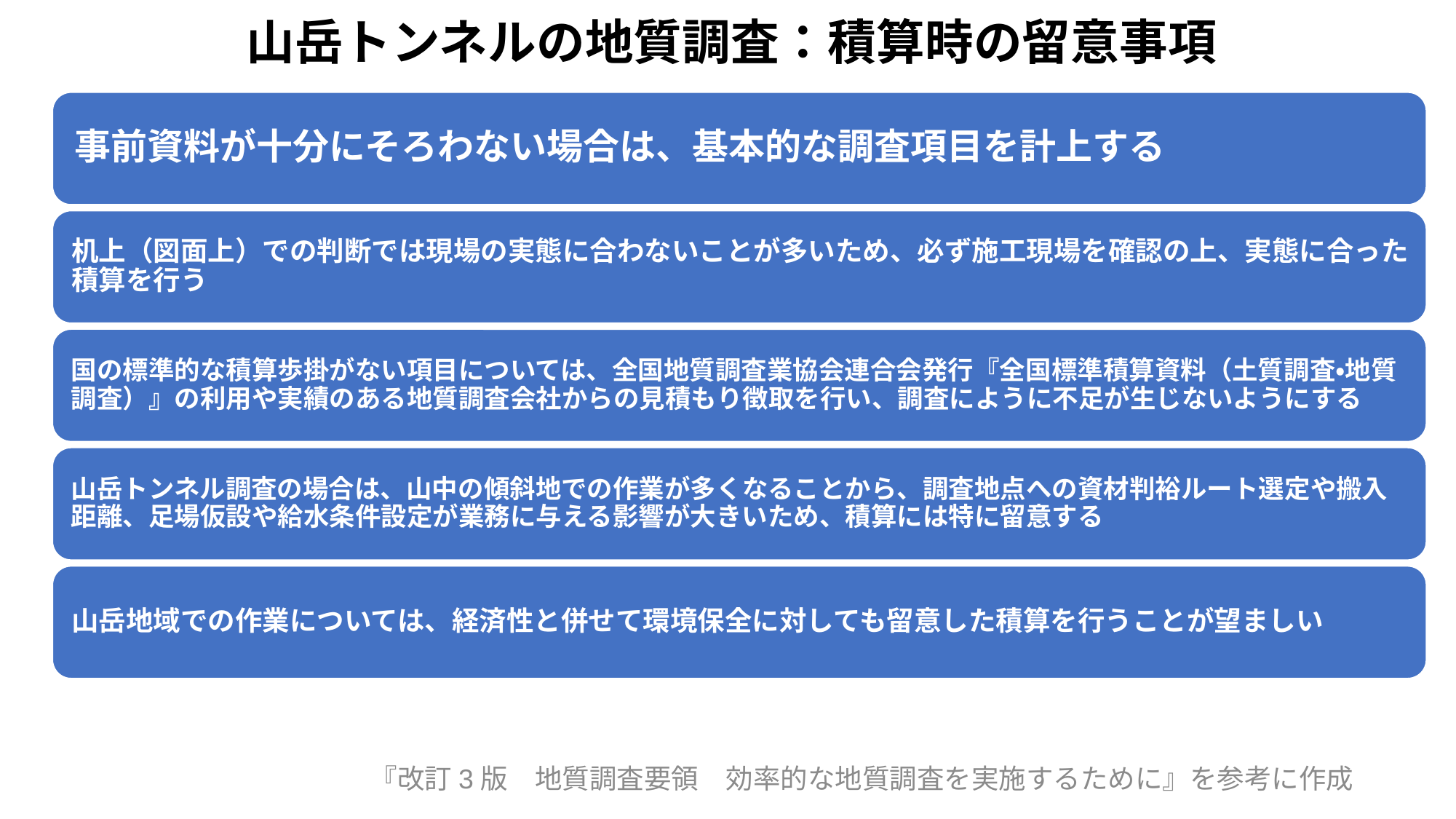

# 山岳トンネルの地質調査：積算時の留意事項
事前資料が十分にそろわない場合は、基本的な調査項目を計上する
机上（図面上）での判断では現場の実態に合わないことが多いため、必ず施工現場を確認の上、実態に合った積算を行う
国の標準的な積算歩掛がない項目については、全国地質調査業協会連合会発行『全国標準積算資料（土質調査・地質調査）』の利用や実績のある地質調査会社からの見積もり徴取を行い、調査にように不足が生じないようにする
山岳トンネル調査の場合は、山中の傾斜地での作業が多くなることから、調査地点への資材判裕ルート選定や搬入距離、足場仮設や給水条件設定が業務に与える影響が大きいため、積算には特に留意する
山岳地域での作業については、経済性と併せて環境保全に対しても留意した積算を行うことが望ましい
『改訂3版　地質調査要領　効率的な地質調査を実施するために』を参考に作成